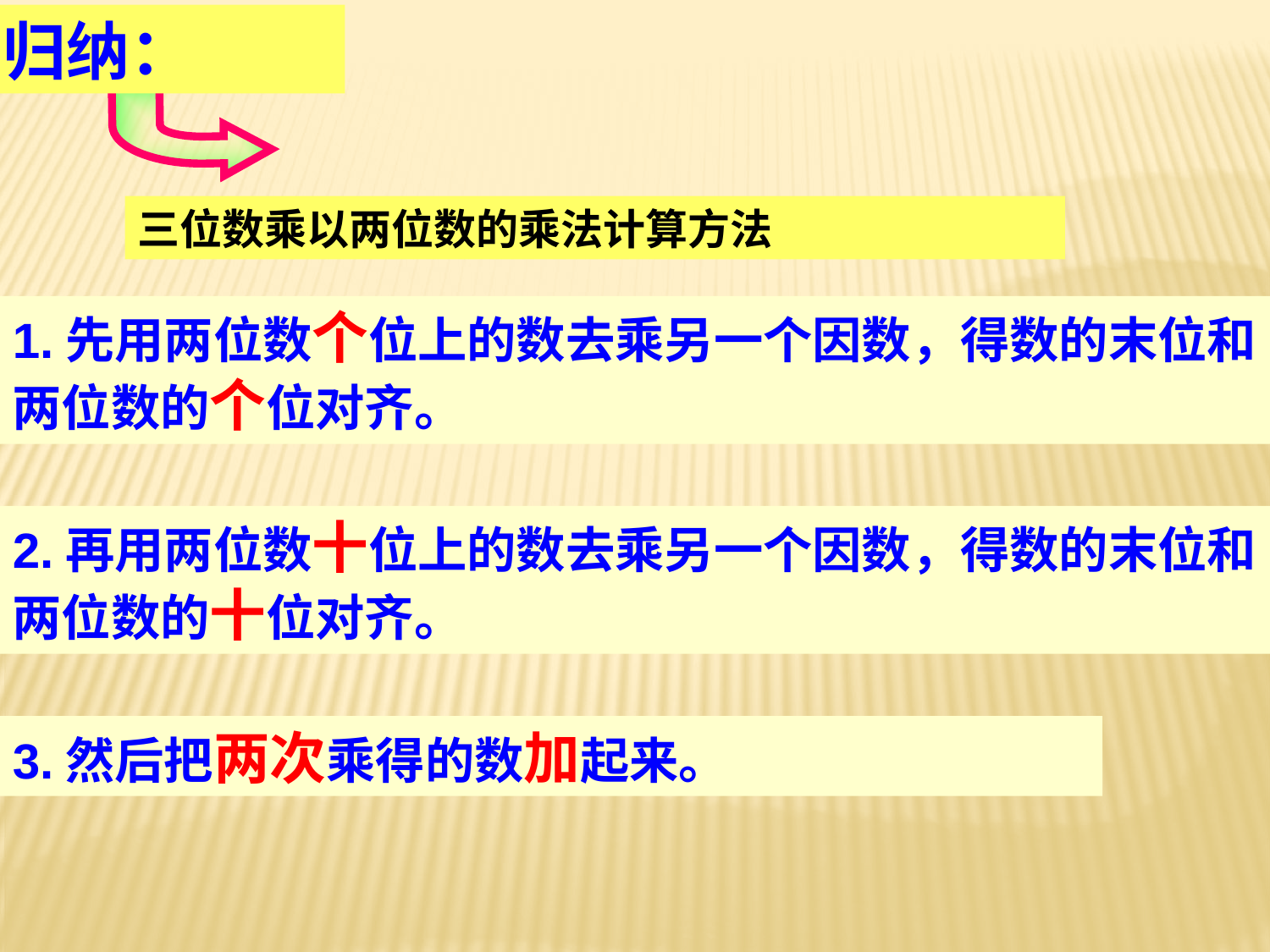

归纳：

三位数乘以两位数的乘法计算方法
1.先用两位数个位上的数去乘另一个因数，得数的末位和两位数的个位对齐。
2.再用两位数十位上的数去乘另一个因数，得数的末位和两位数的十位对齐。
3.然后把两次乘得的数加起来。